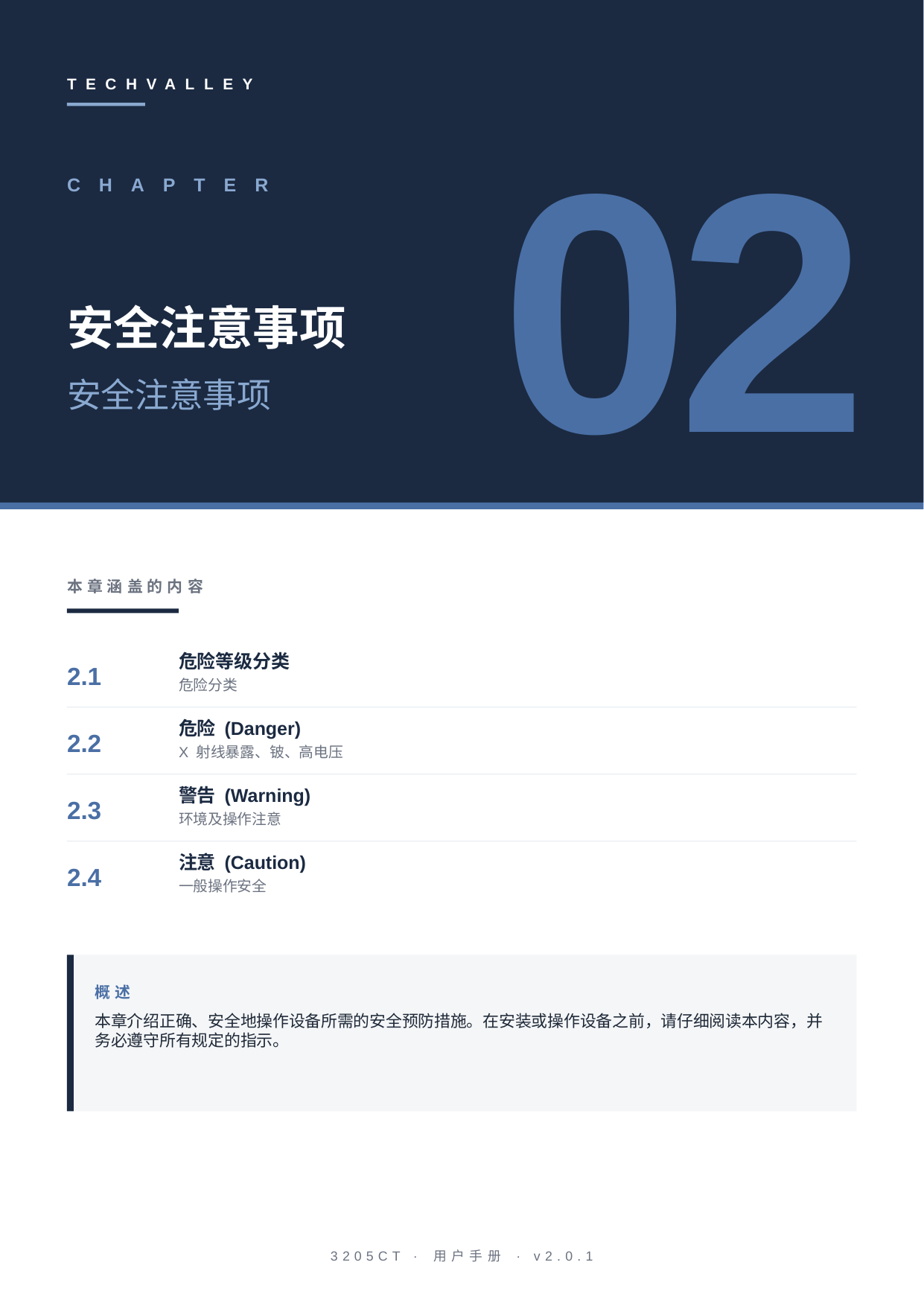

TECHVALLEY

02
CHAPTER
安全注意事项
安全注意事项

本章涵盖的内容

2.1
危险等级分类
危险分类

2.2
危险 (Danger)
X 射线暴露、铍、高电压

2.3
警告 (Warning)
环境及操作注意

2.4
注意 (Caution)
一般操作安全

概述
本章介绍正确、安全地操作设备所需的安全预防措施。在安装或操作设备之前，请仔细阅读本内容，并务必遵守所有规定的指示。
3205CT · 用户手册 · v2.0.1